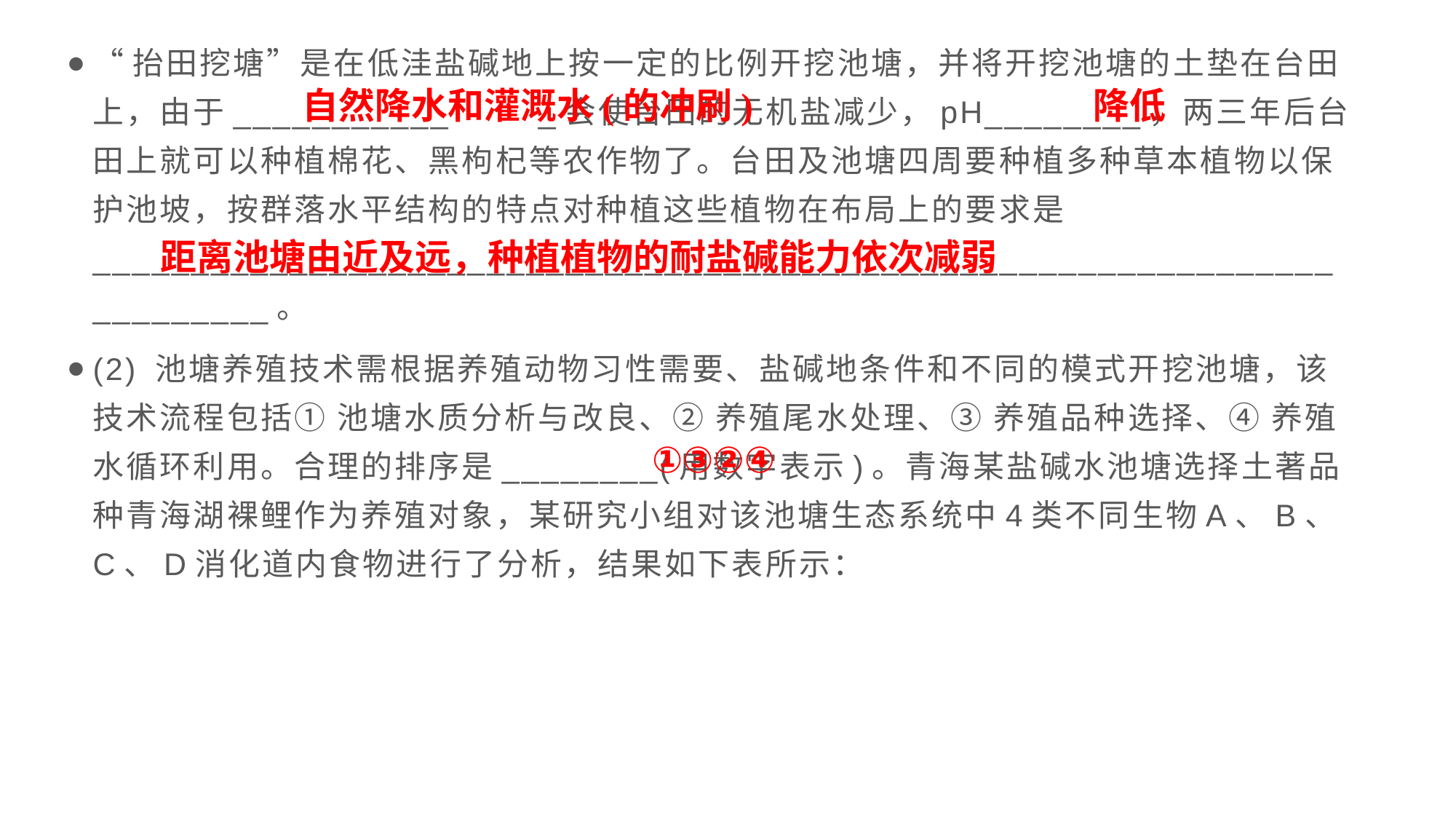

“抬田挖塘”是在低洼盐碱地上按一定的比例开挖池塘，并将开挖池塘的土垫在台田上，由于___________        _会使台田的无机盐减少，pH________，两三年后台田上就可以种植棉花、黑枸杞等农作物了。台田及池塘四周要种植多种草本植物以保护池坡，按群落水平结构的特点对种植这些植物在布局上的要求是________________________________________________________________________。
(2) 池塘养殖技术需根据养殖动物习性需要、盐碱地条件和不同的模式开挖池塘，该技术流程包括① 池塘水质分析与改良、② 养殖尾水处理、③ 养殖品种选择、④ 养殖水循环利用。合理的排序是________(用数字表示)。青海某盐碱水池塘选择土著品种青海湖裸鲤作为养殖对象，某研究小组对该池塘生态系统中4类不同生物A、B、C、D消化道内食物进行了分析，结果如下表所示：
自然降水和灌溉水(的冲刷)
降低
距离池塘由近及远，种植植物的耐盐碱能力依次减弱
①③②④